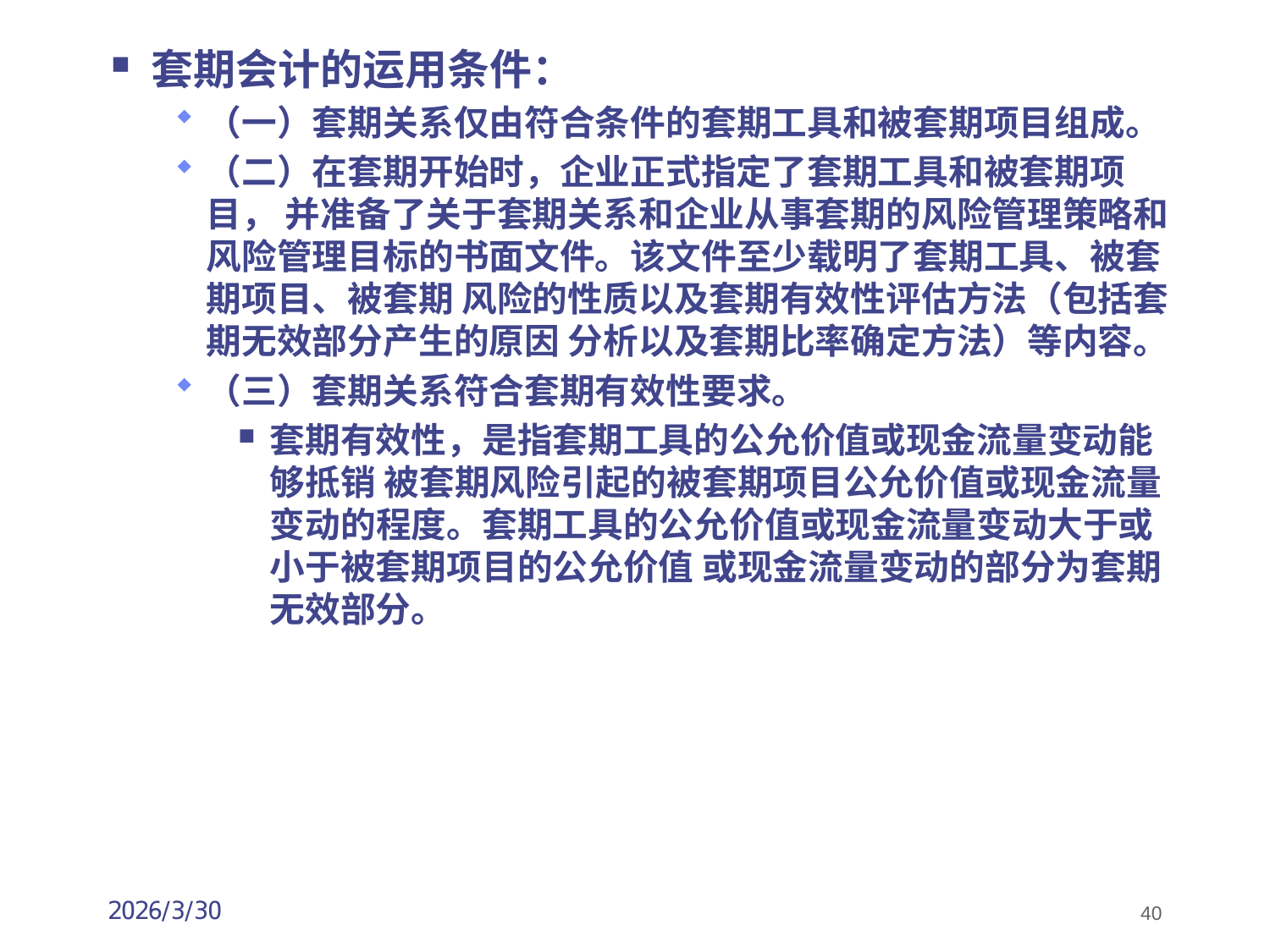

套期会计的运用条件：
（一）套期关系仅由符合条件的套期工具和被套期项目组成。
（二）在套期开始时，企业正式指定了套期工具和被套期项目， 并准备了关于套期关系和企业从事套期的风险管理策略和风险管理目标的书面文件。该文件至少载明了套期工具、被套期项目、被套期 风险的性质以及套期有效性评估方法（包括套期无效部分产生的原因 分析以及套期比率确定方法）等内容。
（三）套期关系符合套期有效性要求。
套期有效性，是指套期工具的公允价值或现金流量变动能够抵销 被套期风险引起的被套期项目公允价值或现金流量变动的程度。套期工具的公允价值或现金流量变动大于或小于被套期项目的公允价值 或现金流量变动的部分为套期无效部分。
2026/3/30
40